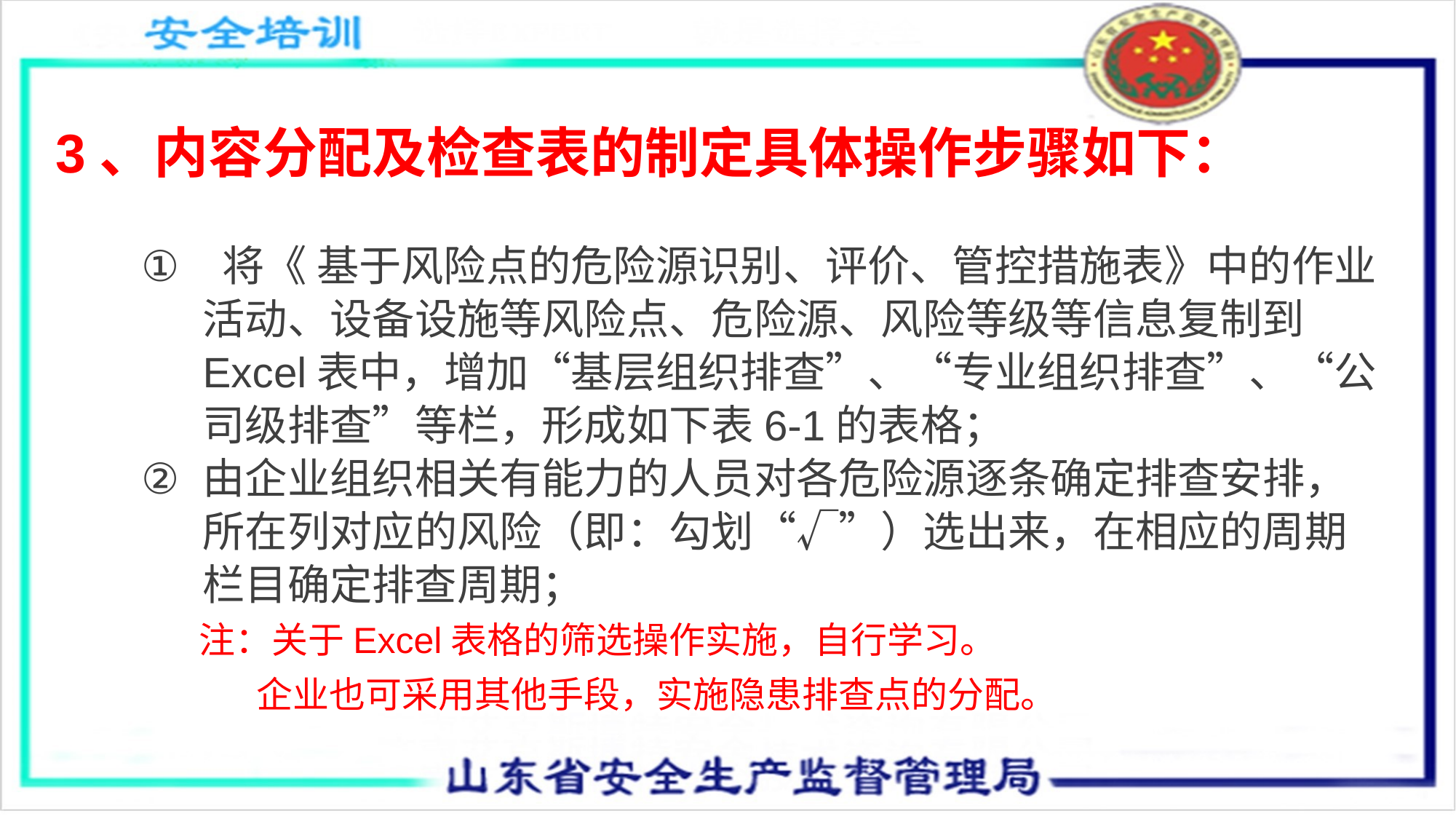

# 3、内容分配及检查表的制定具体操作步骤如下：
 将《 基于风险点的危险源识别、评价、管控措施表》中的作业活动、设备设施等风险点、危险源、风险等级等信息复制到Excel表中，增加“基层组织排查”、“专业组织排查”、“公司级排查”等栏，形成如下表6-1的表格；
由企业组织相关有能力的人员对各危险源逐条确定排查安排，所在列对应的风险（即：勾划“√”）选出来，在相应的周期栏目确定排查周期；
     注：关于Excel表格的筛选操作实施，自行学习。
             企业也可采用其他手段，实施隐患排查点的分配。